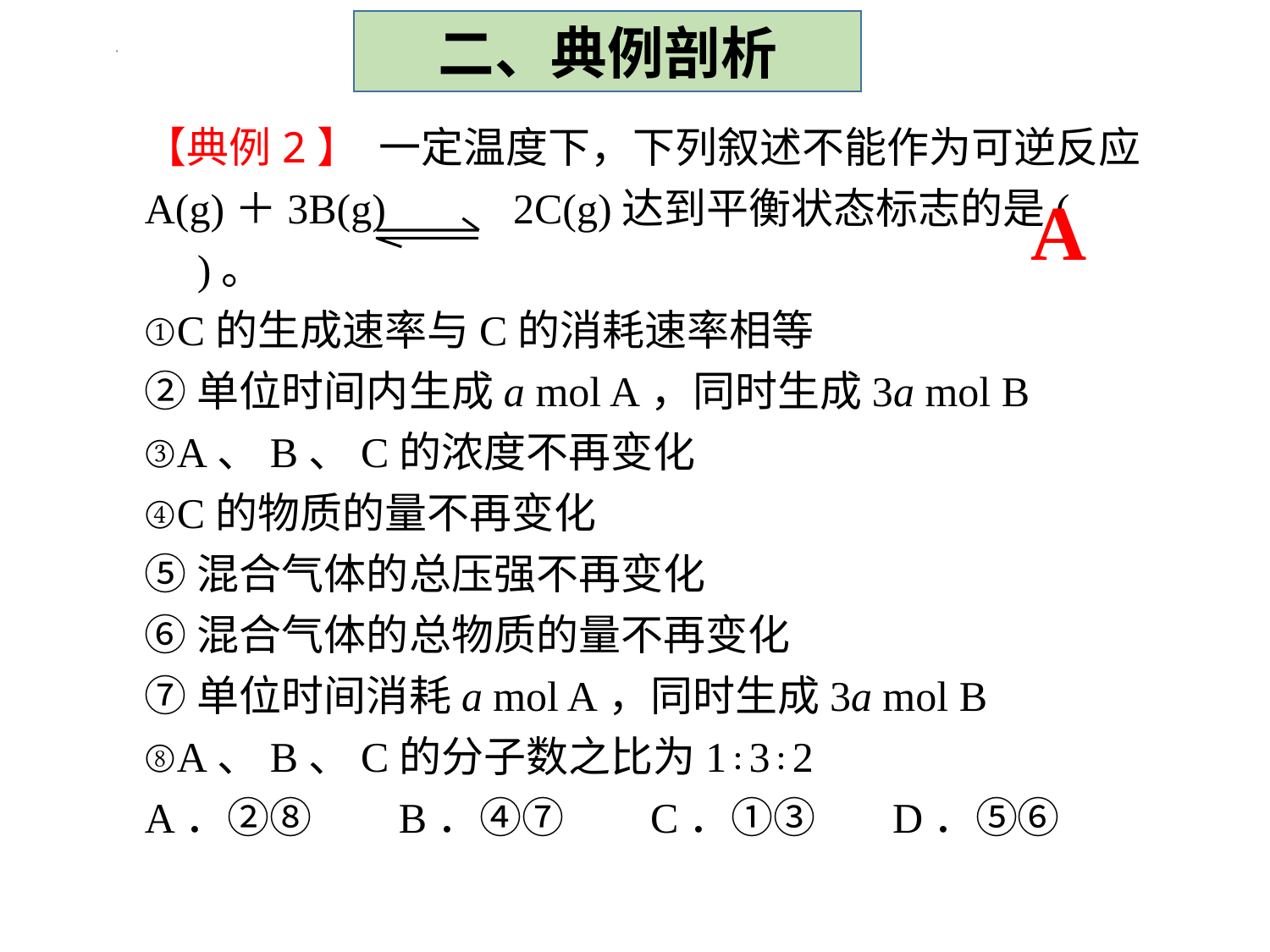

二、典例剖析
【典例2】  一定温度下，下列叙述不能作为可逆反应
A(g)＋3B(g)            2C(g)达到平衡状态标志的是(　　)。
①C的生成速率与C的消耗速率相等
②单位时间内生成a mol A，同时生成3a mol B
③A、B、C的浓度不再变化
④C的物质的量不再变化
⑤混合气体的总压强不再变化
⑥混合气体的总物质的量不再变化
⑦单位时间消耗a mol A，同时生成3a mol B
⑧A、B、C的分子数之比为1∶3∶2
A．②⑧        B．④⑦        C．①③       D．⑤⑥

A